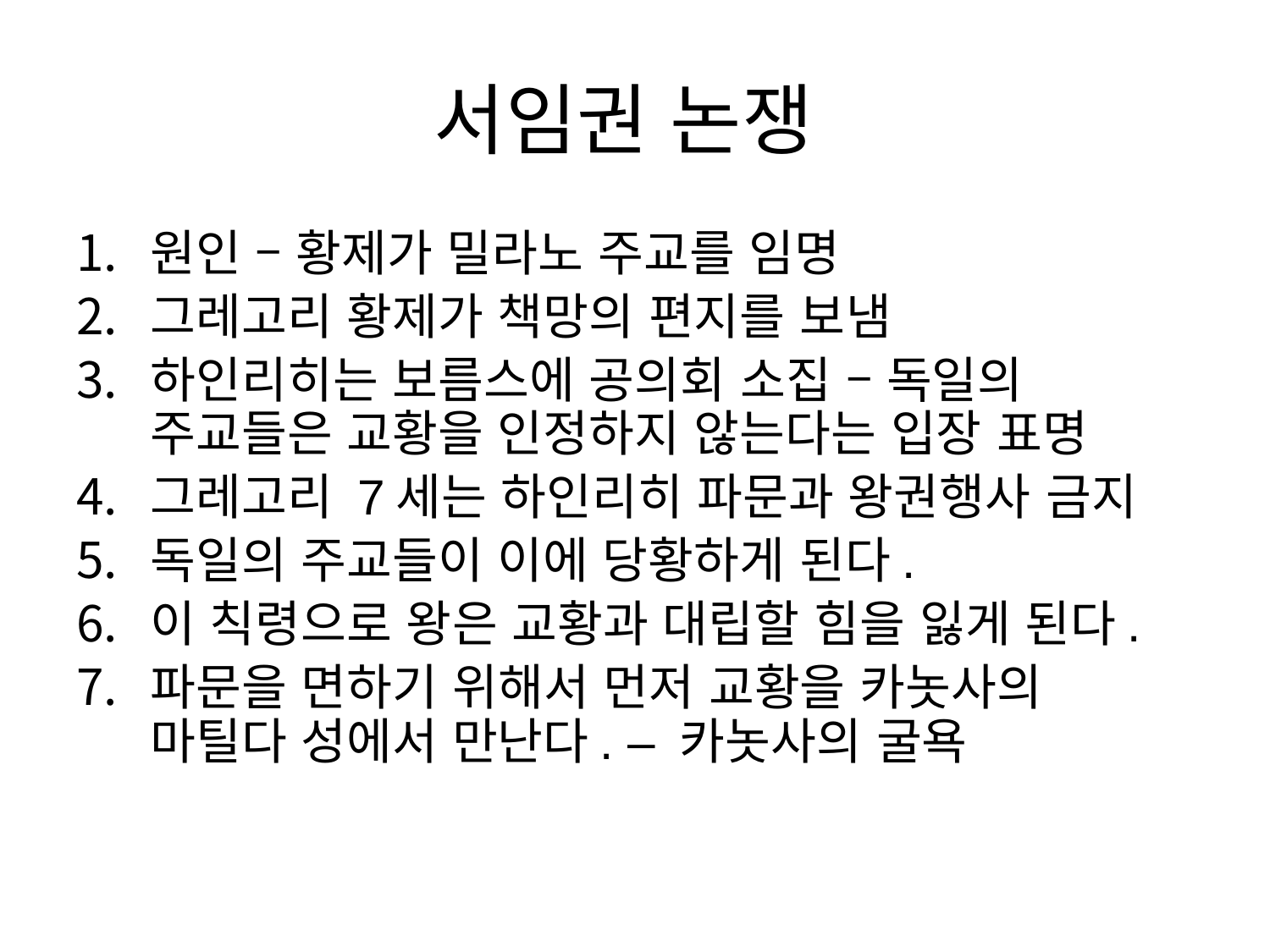

# 서임권 논쟁
원인 – 황제가 밀라노 주교를 임명
그레고리 황제가 책망의 편지를 보냄
하인리히는 보름스에 공의회 소집 – 독일의 주교들은 교황을 인정하지 않는다는 입장 표명
그레고리 7세는 하인리히 파문과 왕권행사 금지
독일의 주교들이 이에 당황하게 된다.
이 칙령으로 왕은 교황과 대립할 힘을 잃게 된다.
파문을 면하기 위해서 먼저 교황을 카놋사의 마틸다 성에서 만난다. – 카놋사의 굴욕